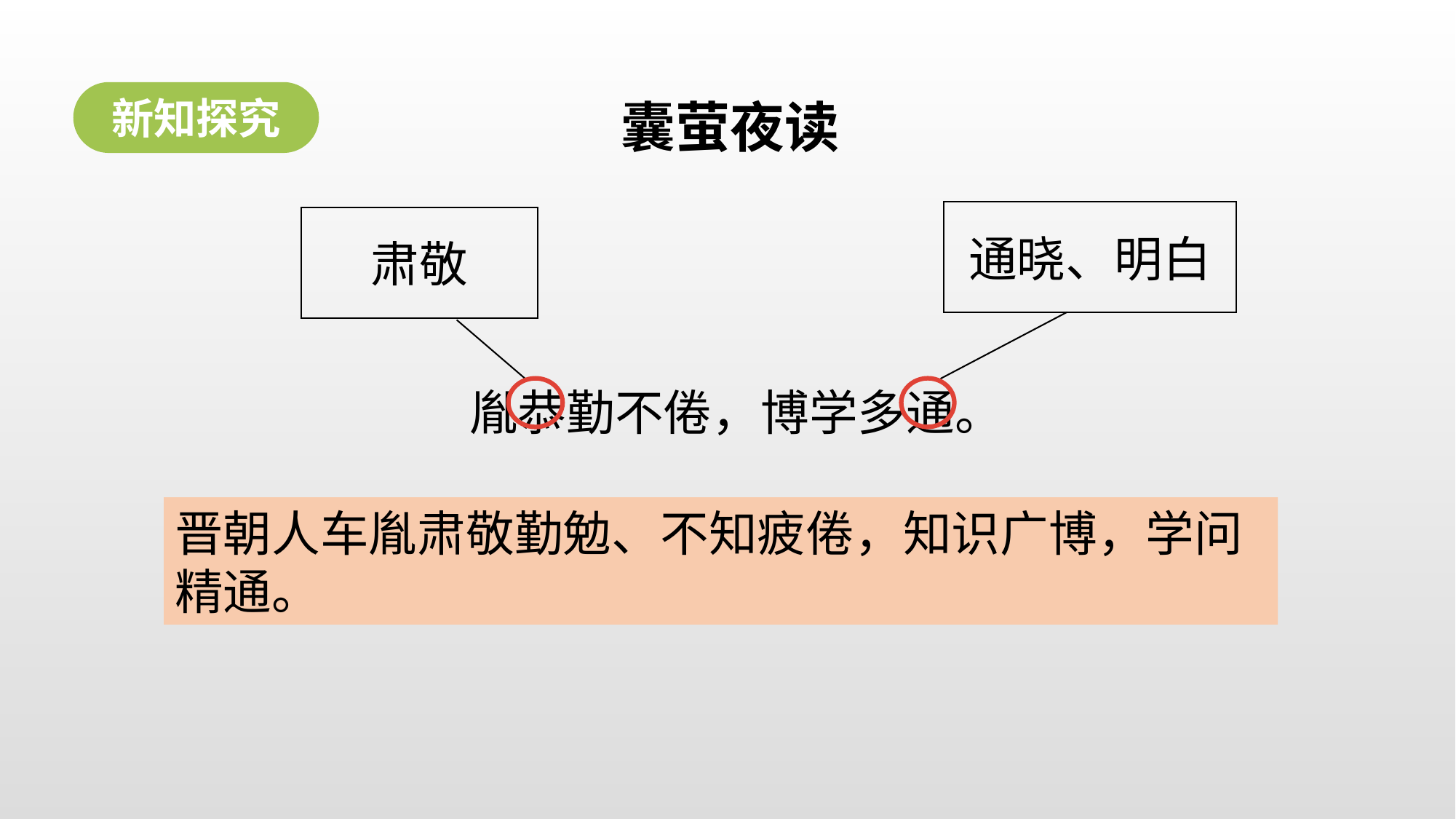

新知探究
囊萤夜读
通晓、明白
肃敬
 胤恭勤不倦，博学多通。

晋朝人车胤肃敬勤勉、不知疲倦，知识广博，学问精通。